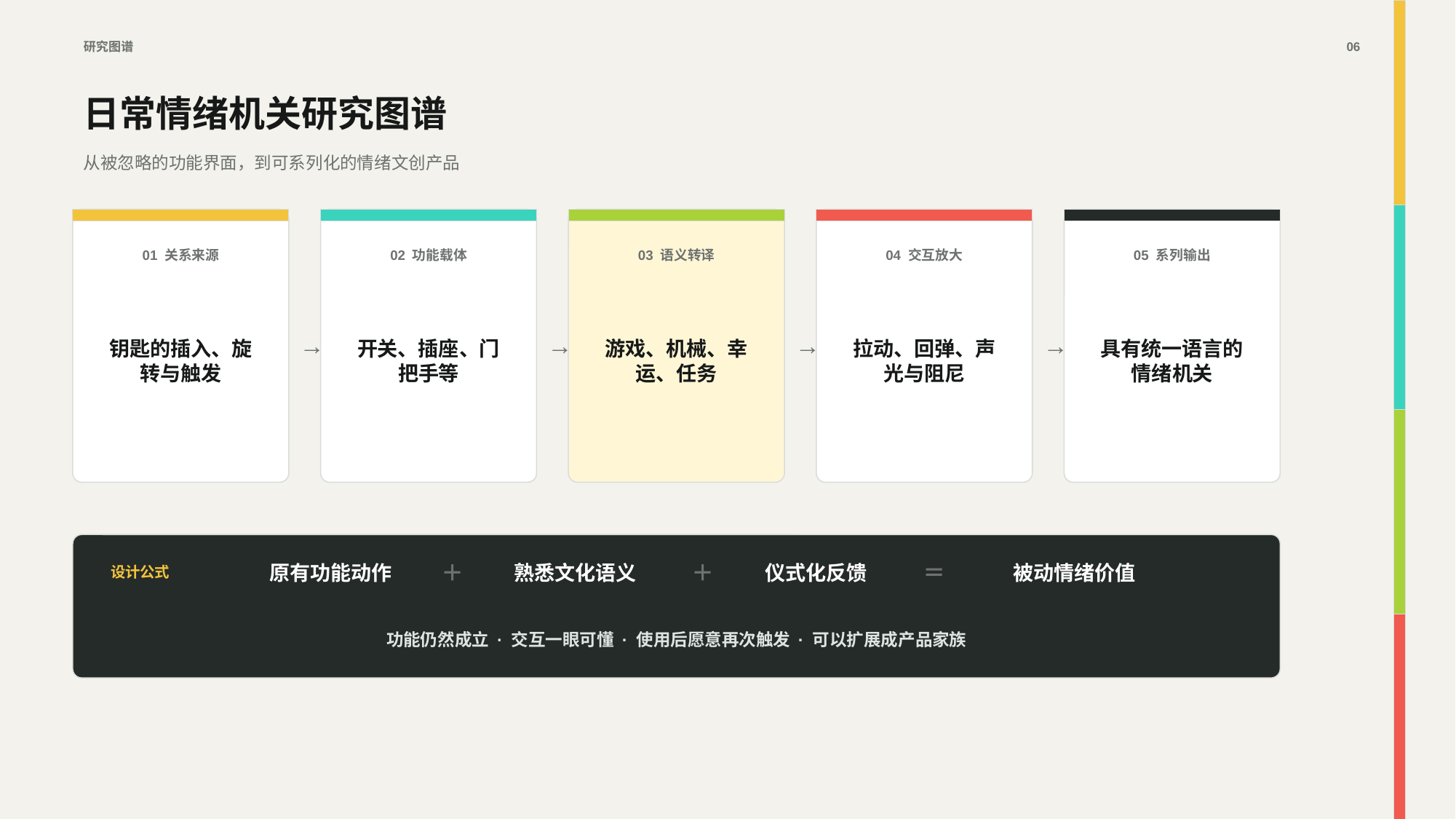

研究图谱
06
日常情绪机关研究图谱
从被忽略的功能界面，到可系列化的情绪文创产品

01 关系来源
02 功能载体
03 语义转译
04 交互放大
05 系列输出
钥匙的插入、旋转与触发
开关、插座、门把手等
游戏、机械、幸运、任务
拉动、回弹、声光与阻尼
具有统一语言的情绪机关
→
→
→
→

原有功能动作
＋
熟悉文化语义
＋
仪式化反馈
＝
被动情绪价值
设计公式

功能仍然成立 · 交互一眼可懂 · 使用后愿意再次触发 · 可以扩展成产品家族